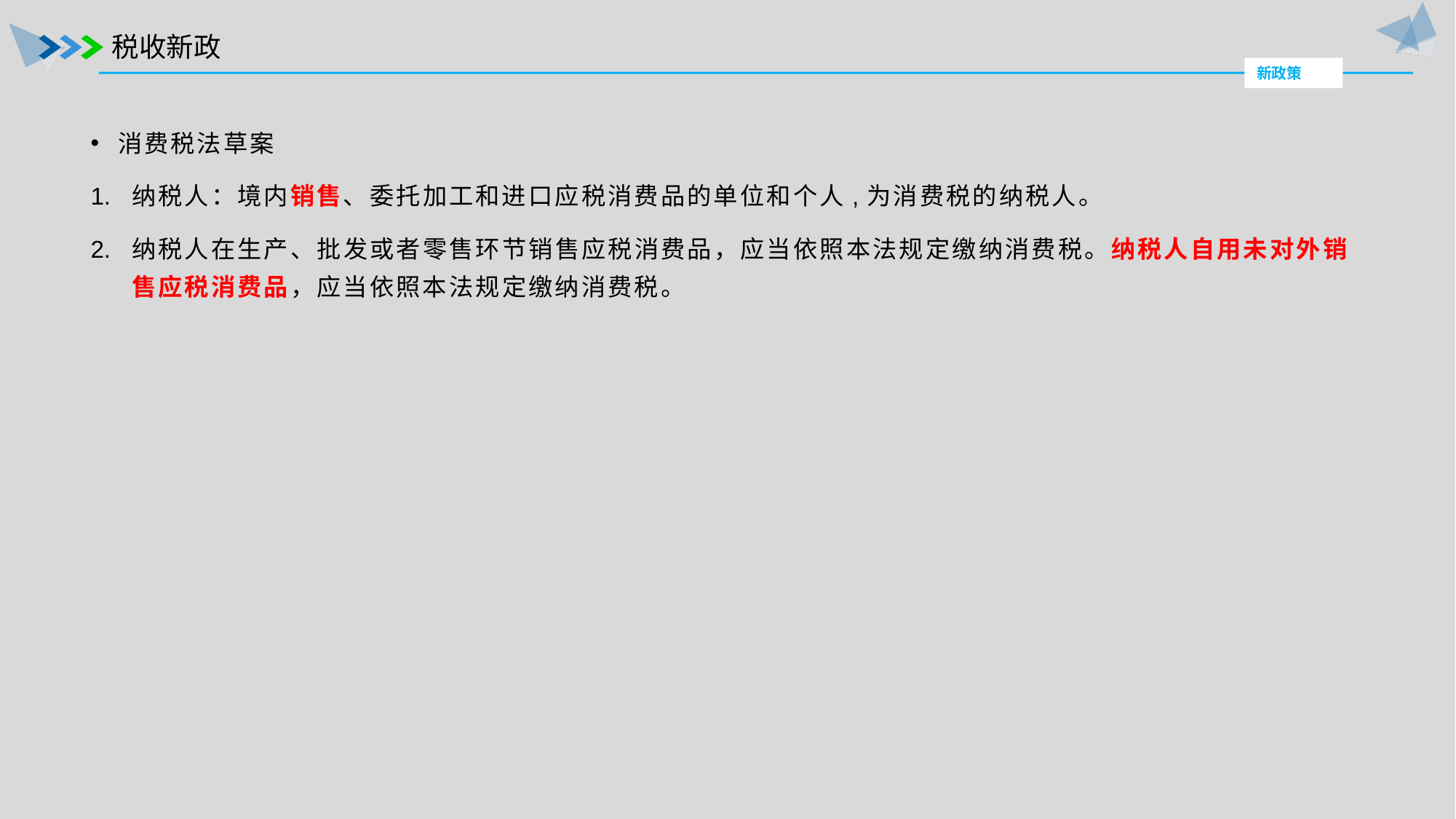

税收新政

新政策

消费税法草案
纳税人：境内销售、委托加工和进口应税消费品的单位和个人,为消费税的纳税人。
纳税人在生产、批发或者零售环节销售应税消费品，应当依照本法规定缴纳消费税。纳税人自用未对外销售应税消费品，应当依照本法规定缴纳消费税。